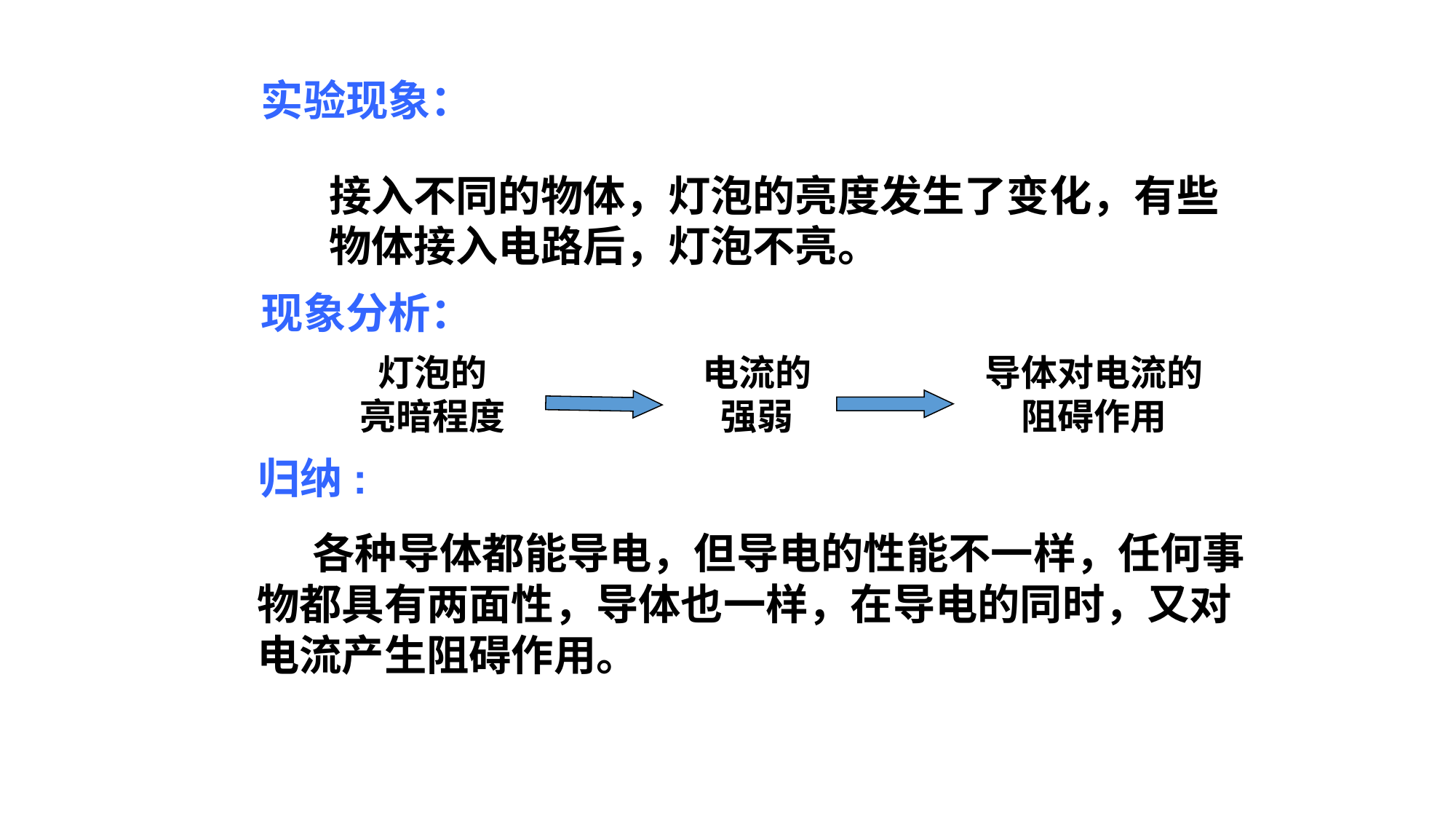

实验现象：
接入不同的物体，灯泡的亮度发生了变化，有些物体接入电路后，灯泡不亮。
现象分析：
灯泡的
亮暗程度
电流的
强弱
导体对电流的
阻碍作用

 归纳:
       各种导体都能导电，但导电的性能不一样，任何事物都具有两面性，导体也一样，在导电的同时，又对电流产生阻碍作用。